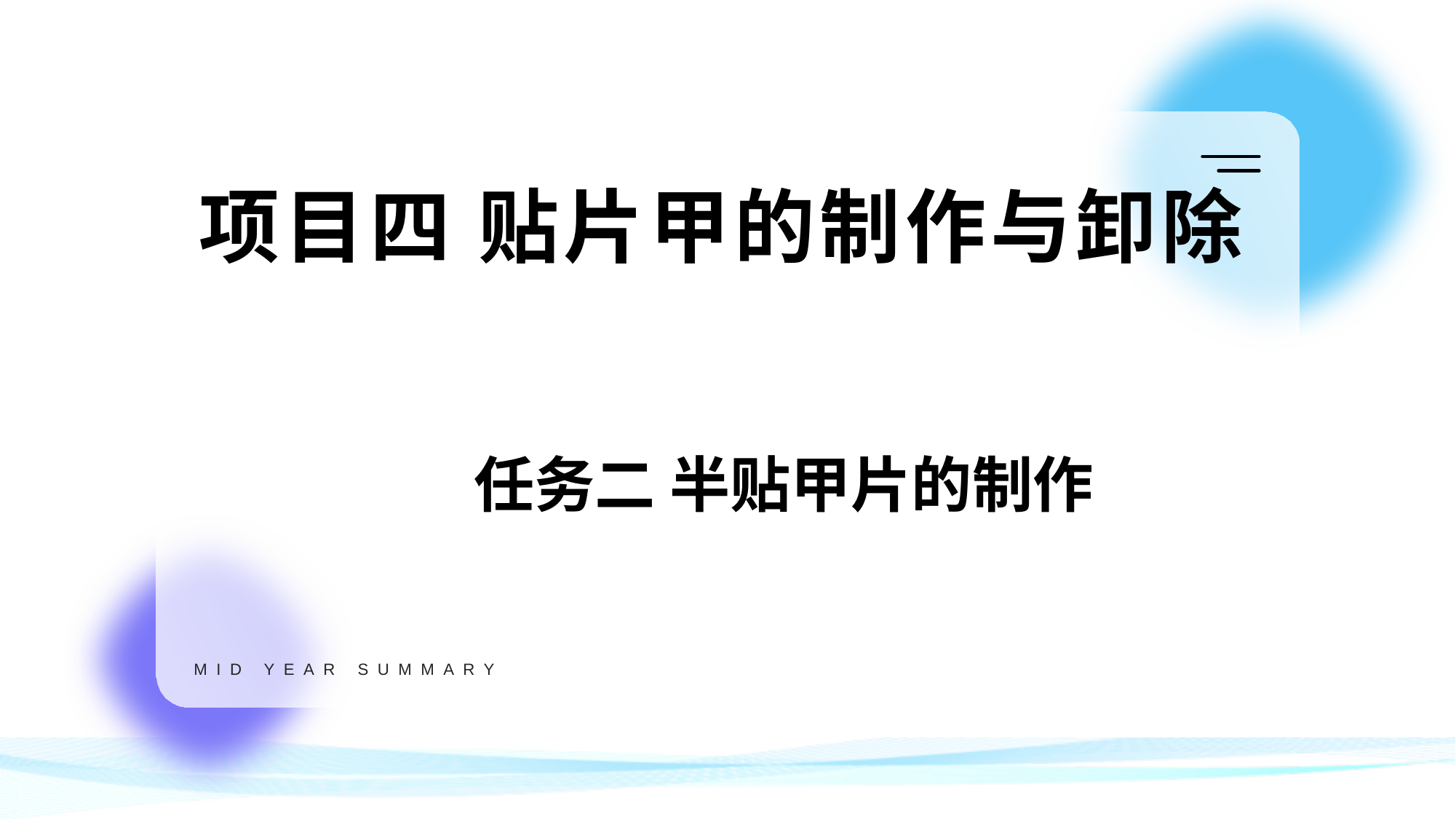

项目四 贴片甲的制作与卸除
任务二 半贴甲片的制作

MID YEAR SUMMARY